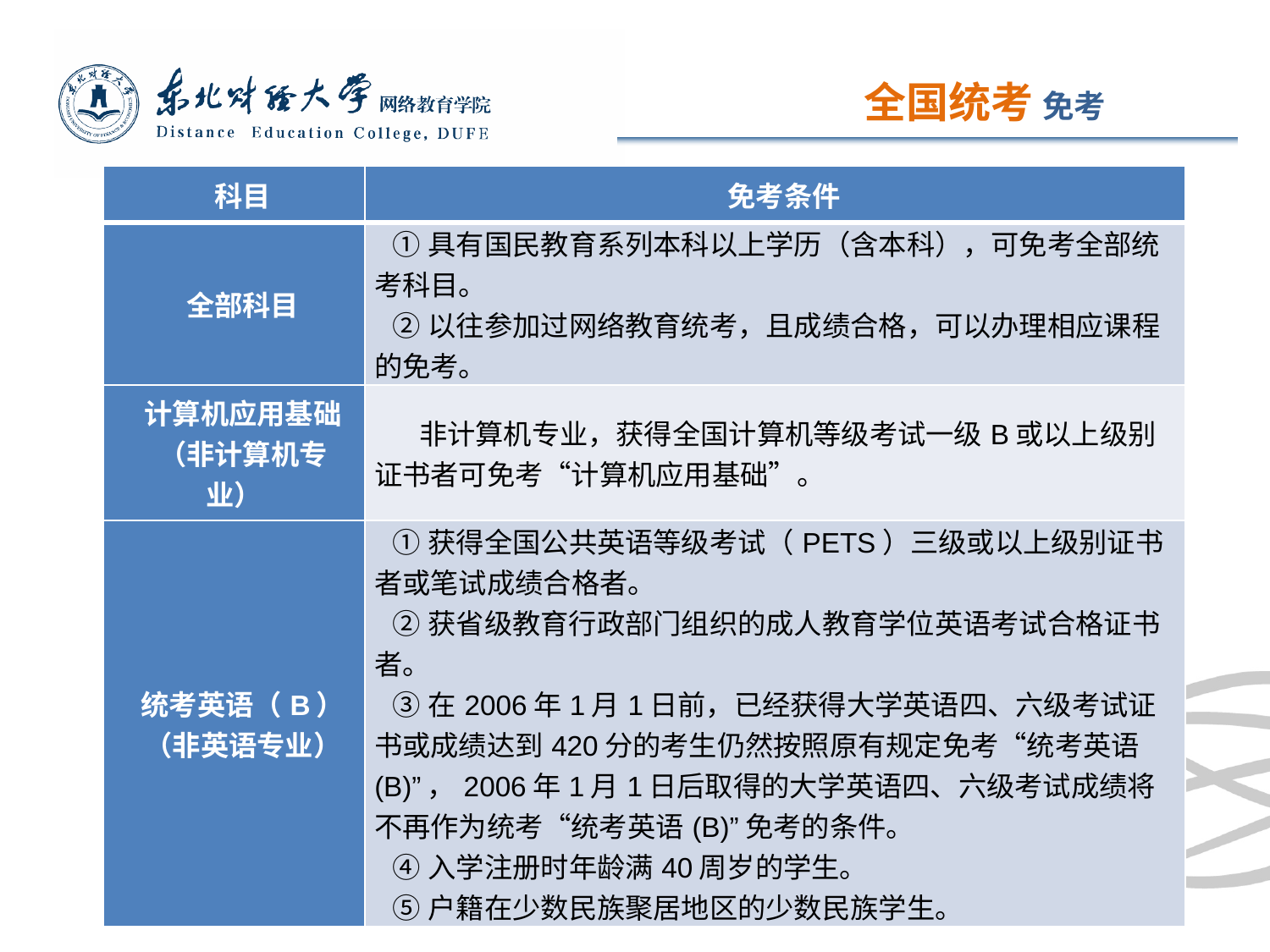

# 全国统考 免考

| 科目 | 免考条件 |
| --- | --- |
| 全部科目 | ①具有国民教育系列本科以上学历（含本科），可免考全部统考科目。 ②以往参加过网络教育统考，且成绩合格，可以办理相应课程的免考。 |
| 计算机应用基础 （非计算机专业） | 非计算机专业，获得全国计算机等级考试一级B或以上级别证书者可免考“计算机应用基础”。 |
| 统考英语（B） （非英语专业） | ①获得全国公共英语等级考试（PETS）三级或以上级别证书者或笔试成绩合格者。 ②获省级教育行政部门组织的成人教育学位英语考试合格证书者。 ③在2006年1月1日前，已经获得大学英语四、六级考试证书或成绩达到420分的考生仍然按照原有规定免考“统考英语(B)”，2006年1月1日后取得的大学英语四、六级考试成绩将不再作为统考“统考英语(B)”免考的条件。 ④入学注册时年龄满40周岁的学生。 ⑤户籍在少数民族聚居地区的少数民族学生。 |